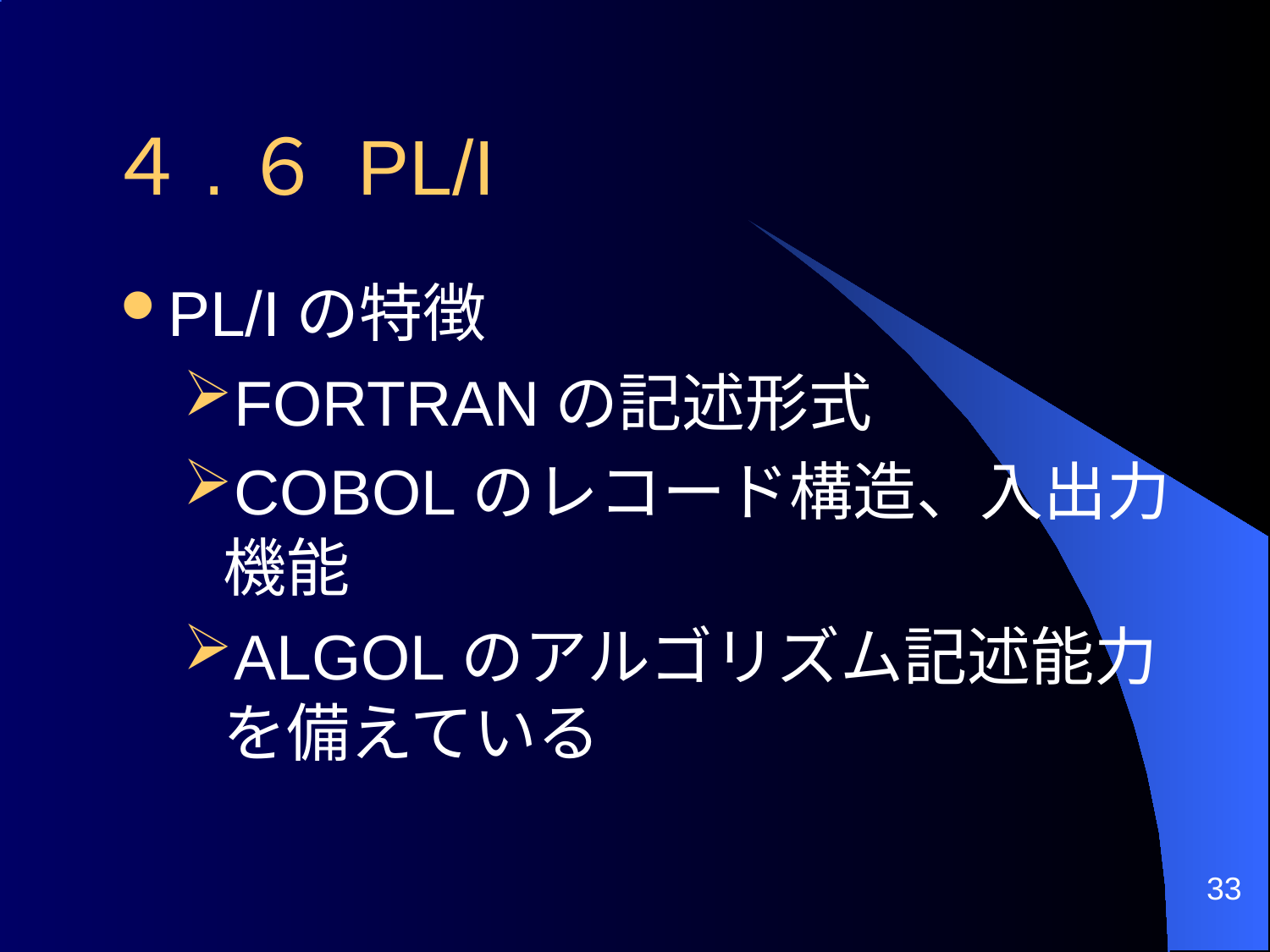

# ４.６ PL/I
PL/Iの特徴
FORTRANの記述形式
COBOLのレコード構造、入出力機能
ALGOLのアルゴリズム記述能力を備えている
33